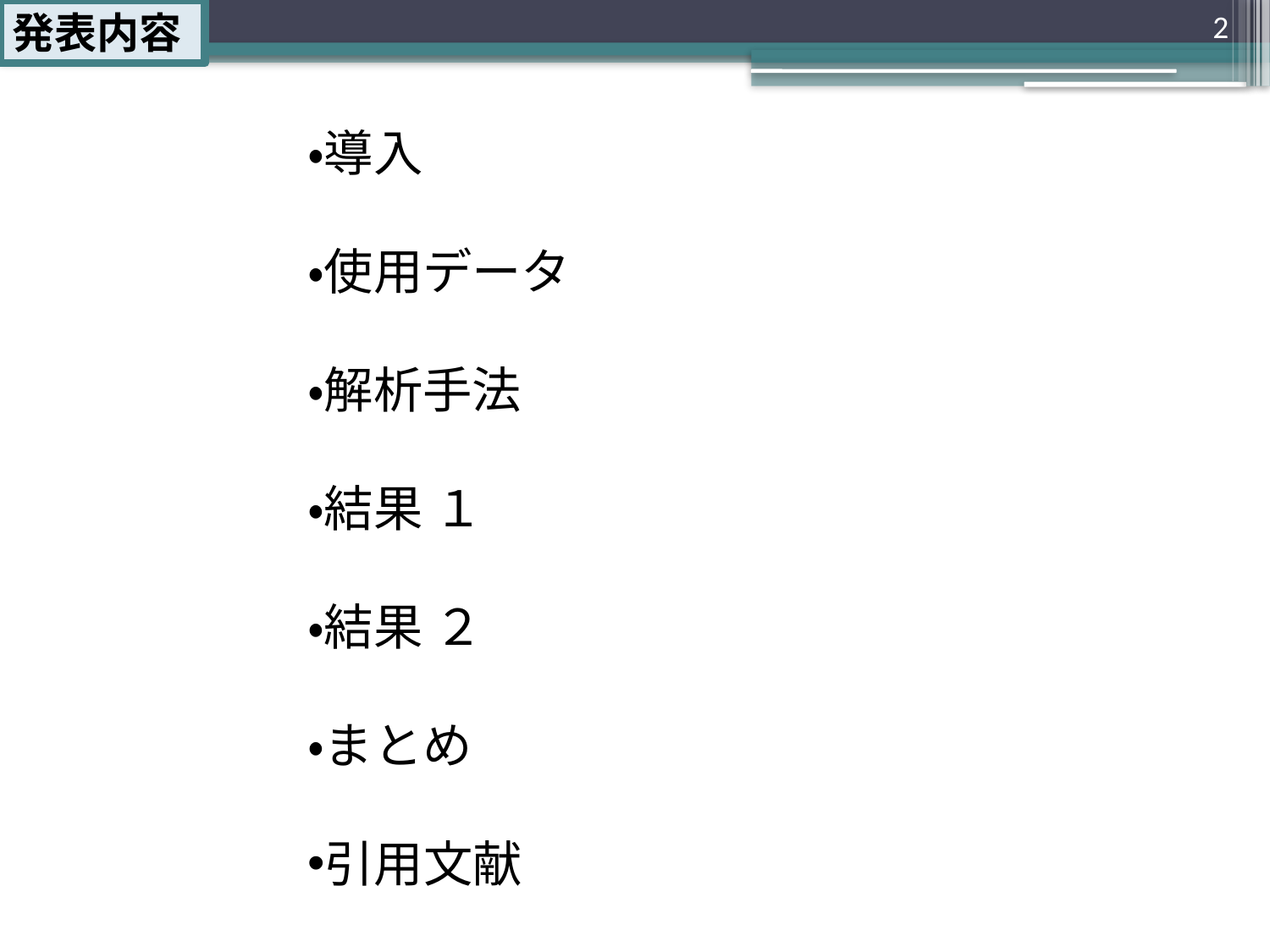

発表内容
2
・導入

・使用データ

・解析手法

・結果 １

・結果 ２

・まとめ

引用文献